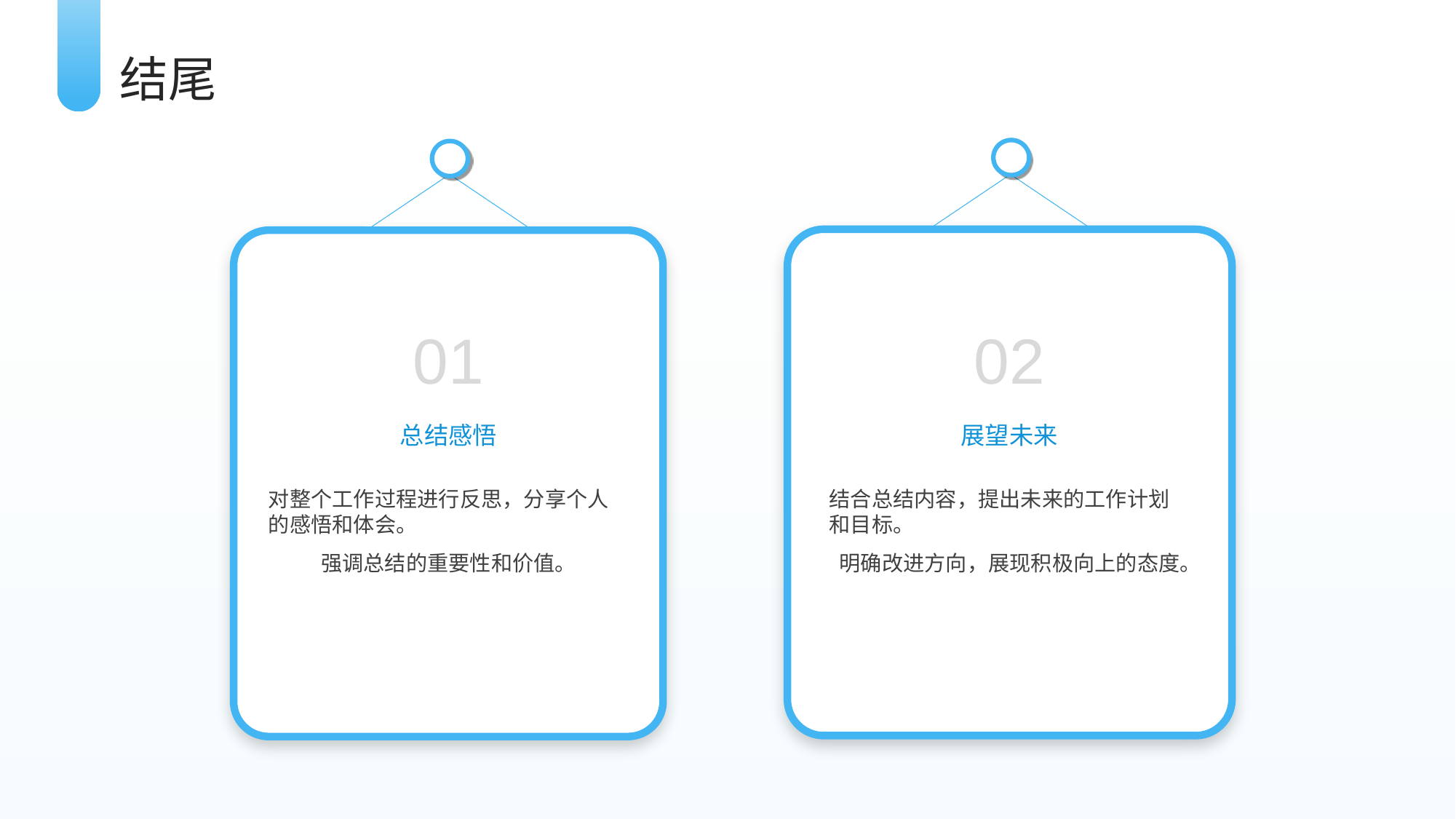

结尾

01
02
总结感悟
展望未来
对整个工作过程进行反思，分享个人的感悟和体会。
强调总结的重要性和价值。
结合总结内容，提出未来的工作计划和目标。
明确改进方向，展现积极向上的态度。